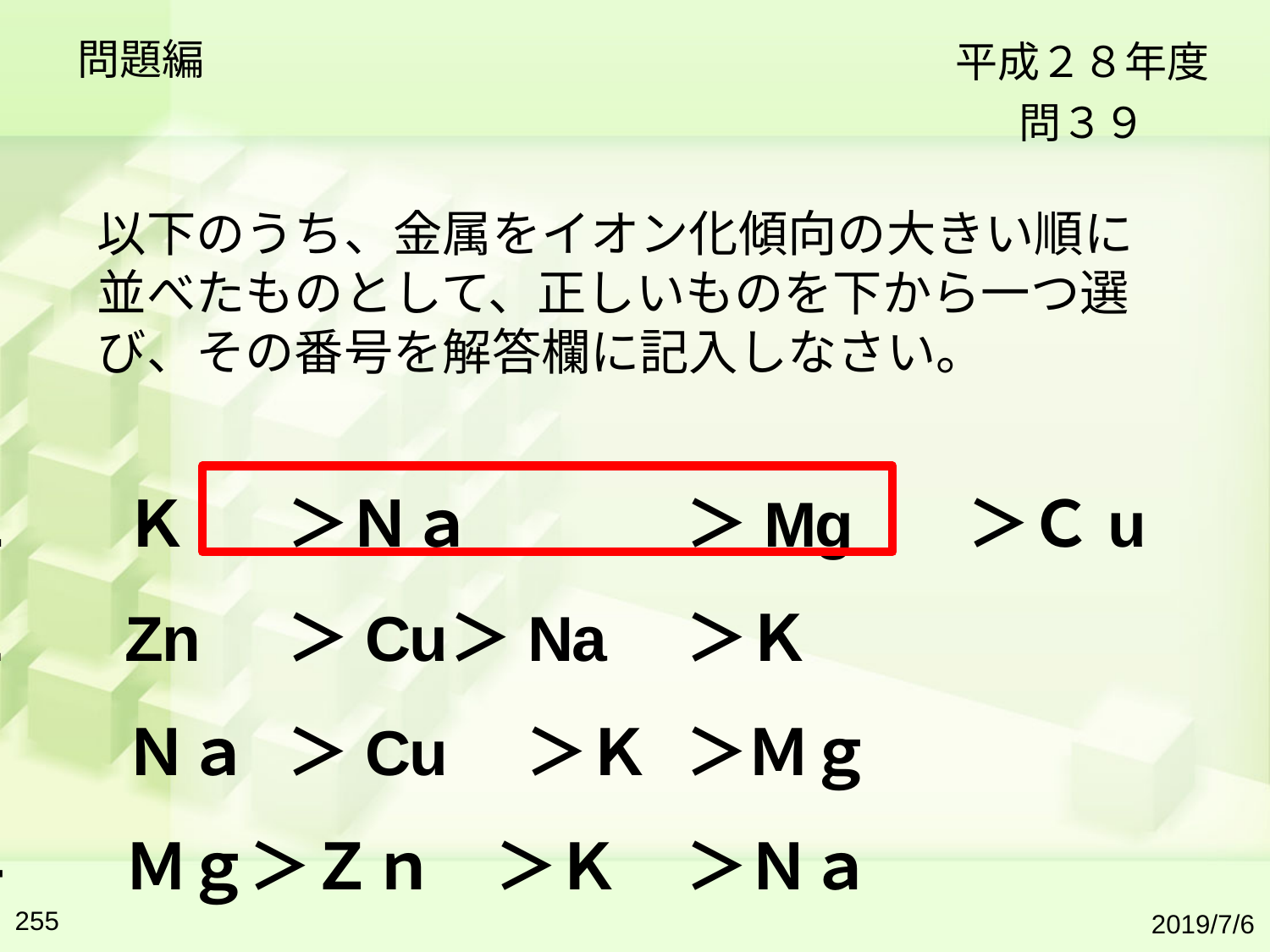

問題編
平成２８年度
問３９
以下のうち、金属をイオン化傾向の大きい順に並べたものとして、正しいものを下から一つ選び、その番号を解答欄に記入しなさい。
１　	Ｋ	＞Ｎａ	＞Mg	＞Ｃu
２　	Zn	＞Cu	＞Na	＞Ｋ
３　	Ｎａ	＞Cu　＞Ｋ 	＞Ｍｇ
４　	Ｍｇ＞Ｚｎ　＞Ｋ	＞Ｎａ

255
2019/7/6